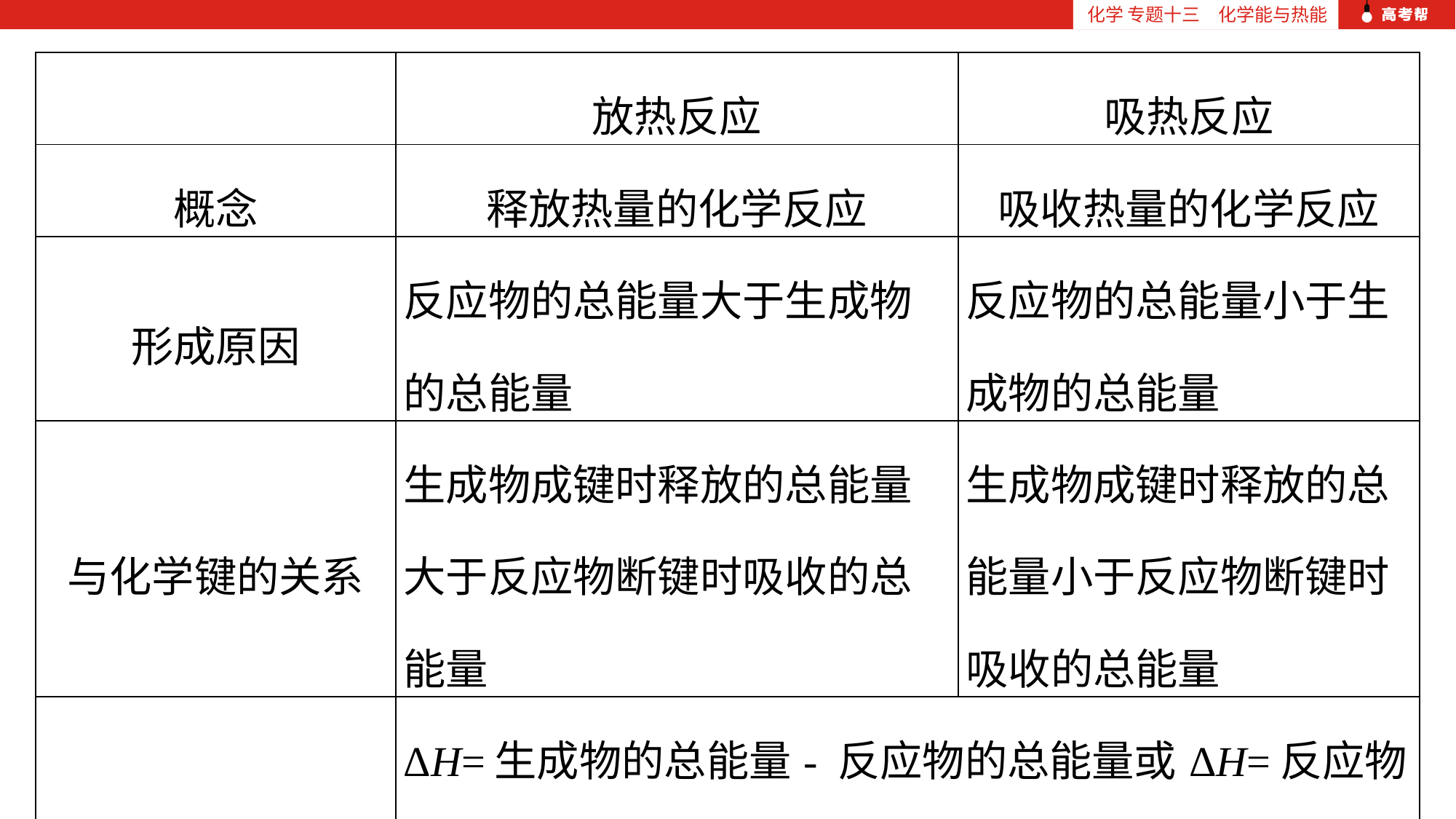

化学 专题十三　化学能与热能
|  | 放热反应 | 吸热反应 |
| --- | --- | --- |
| 概念 | 释放热量的化学反应 | 吸收热量的化学反应 |
| 形成原因 | 反应物的总能量大于生成物的总能量 | 反应物的总能量小于生成物的总能量 |
| 与化学键的关系 | 生成物成键时释放的总能量大于反应物断键时吸收的总能量 | 生成物成键时释放的总能量小于反应物断键时吸收的总能量 |
| 表示方法 | ΔH=生成物的总能量- 反应物的总能量或ΔH=反应物的键能总和-生成物的键能总和 |  |
|  | ΔH<0 | ΔH>0 |